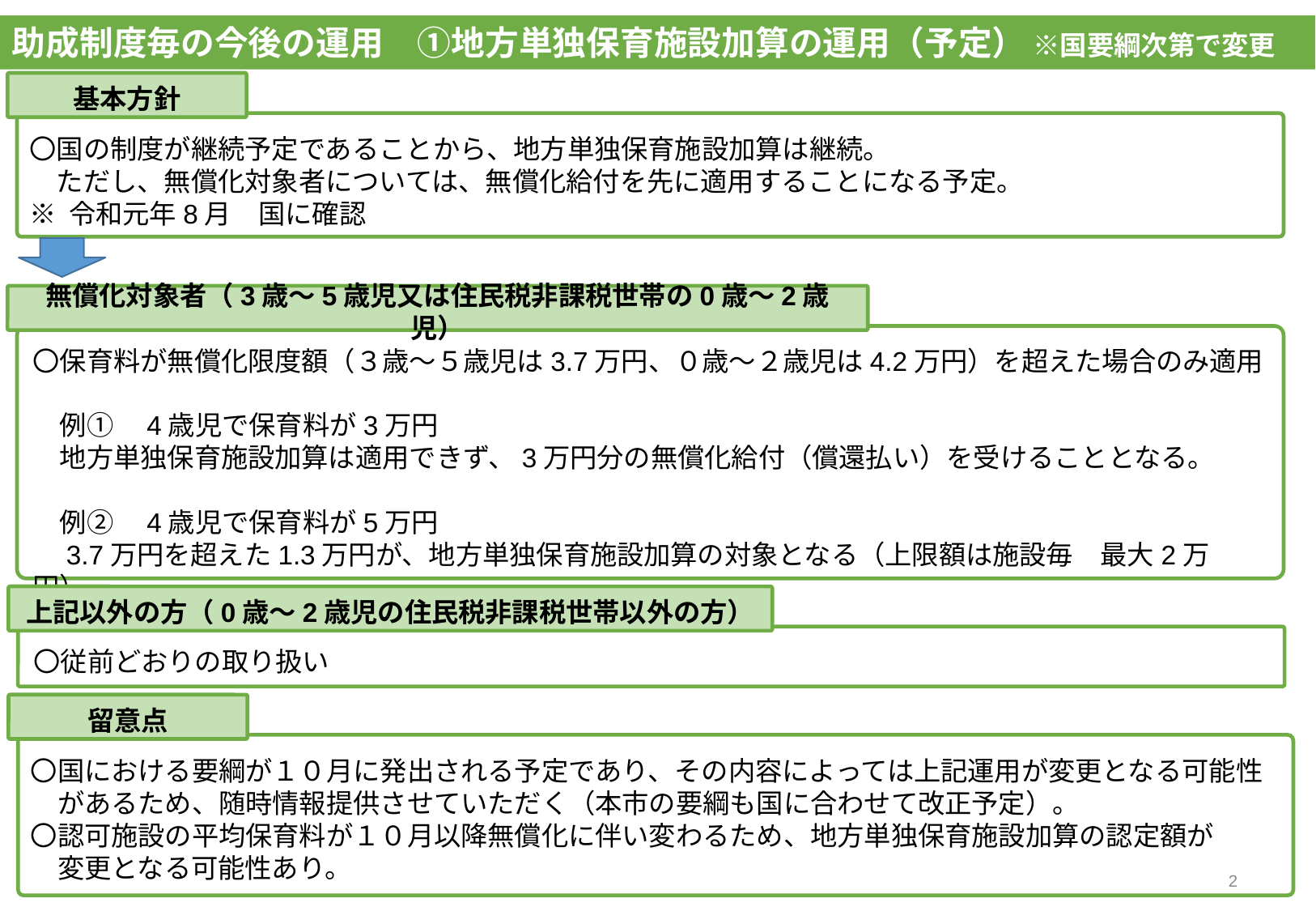

助成制度毎の今後の運用　①地方単独保育施設加算の運用（予定） ※国要綱次第で変更
基本方針

〇国の制度が継続予定であることから、地方単独保育施設加算は継続。
　ただし、無償化対象者については、無償化給付を先に適用することになる予定。
※ 令和元年8月　国に確認

無償化対象者（3歳～5歳児又は住民税非課税世帯の0歳～2歳児）

〇保育料が無償化限度額（３歳～５歳児は3.7万円、０歳～２歳児は4.2万円）を超えた場合のみ適用

　例①　4歳児で保育料が3万円
　地方単独保育施設加算は適用できず、3万円分の無償化給付（償還払い）を受けることとなる。

　例②　4歳児で保育料が5万円
　3.7万円を超えた1.3万円が、地方単独保育施設加算の対象となる（上限額は施設毎　最大2万円）。
上記以外の方（0歳～2歳児の住民税非課税世帯以外の方）

〇従前どおりの取り扱い

留意点

〇国における要綱が１０月に発出される予定であり、その内容によっては上記運用が変更となる可能性
　があるため、随時情報提供させていただく（本市の要綱も国に合わせて改正予定）。
〇認可施設の平均保育料が１０月以降無償化に伴い変わるため、地方単独保育施設加算の認定額が
　変更となる可能性あり。
2